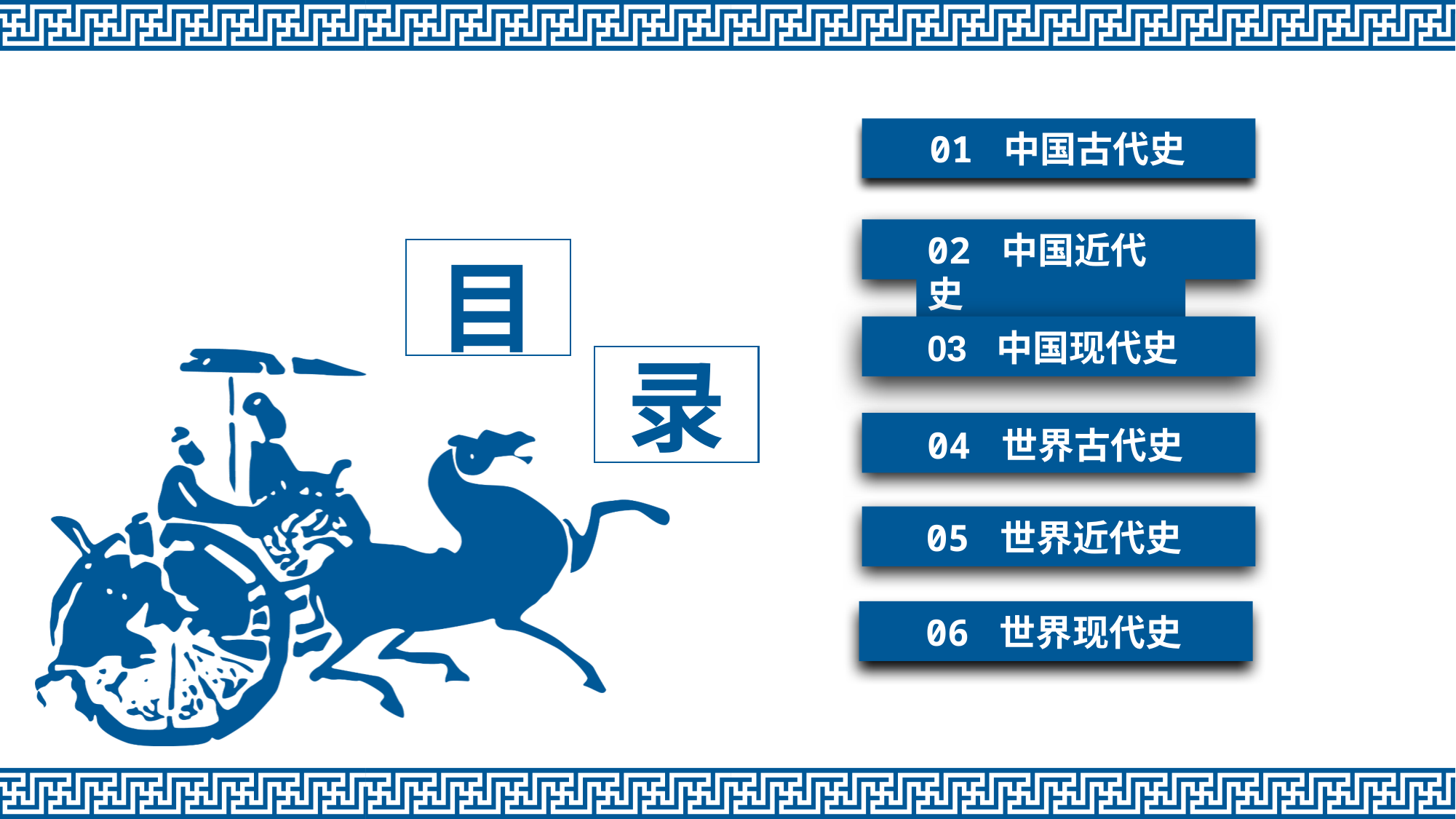

01 中国古代史

02 中国近代史
目

03  中国现代史
录

04 世界古代史

05 世界近代史

06 世界现代史